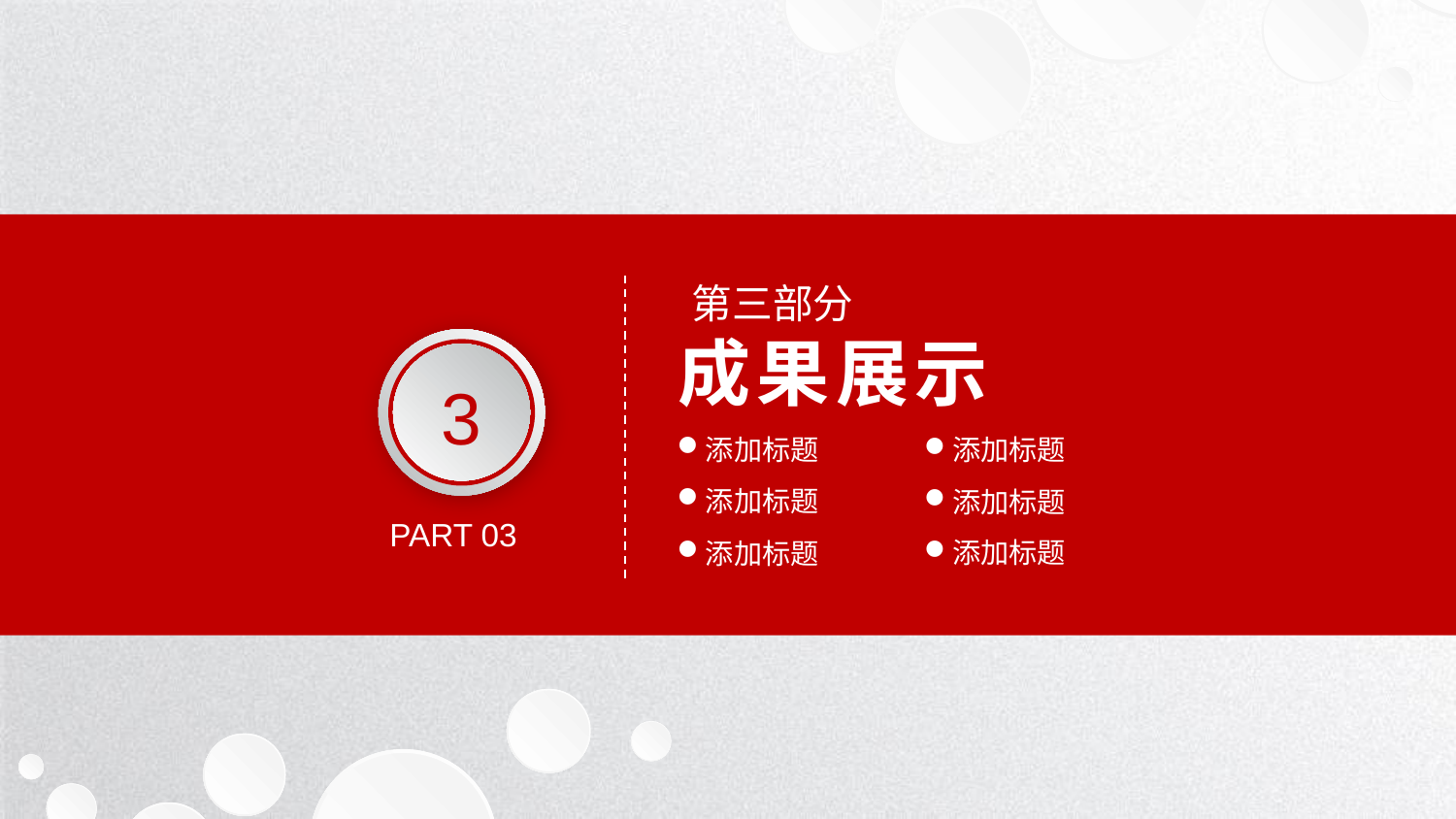

第三部分
成果展示

3
添加标题
添加标题
添加标题
添加标题
PART 03
添加标题
添加标题